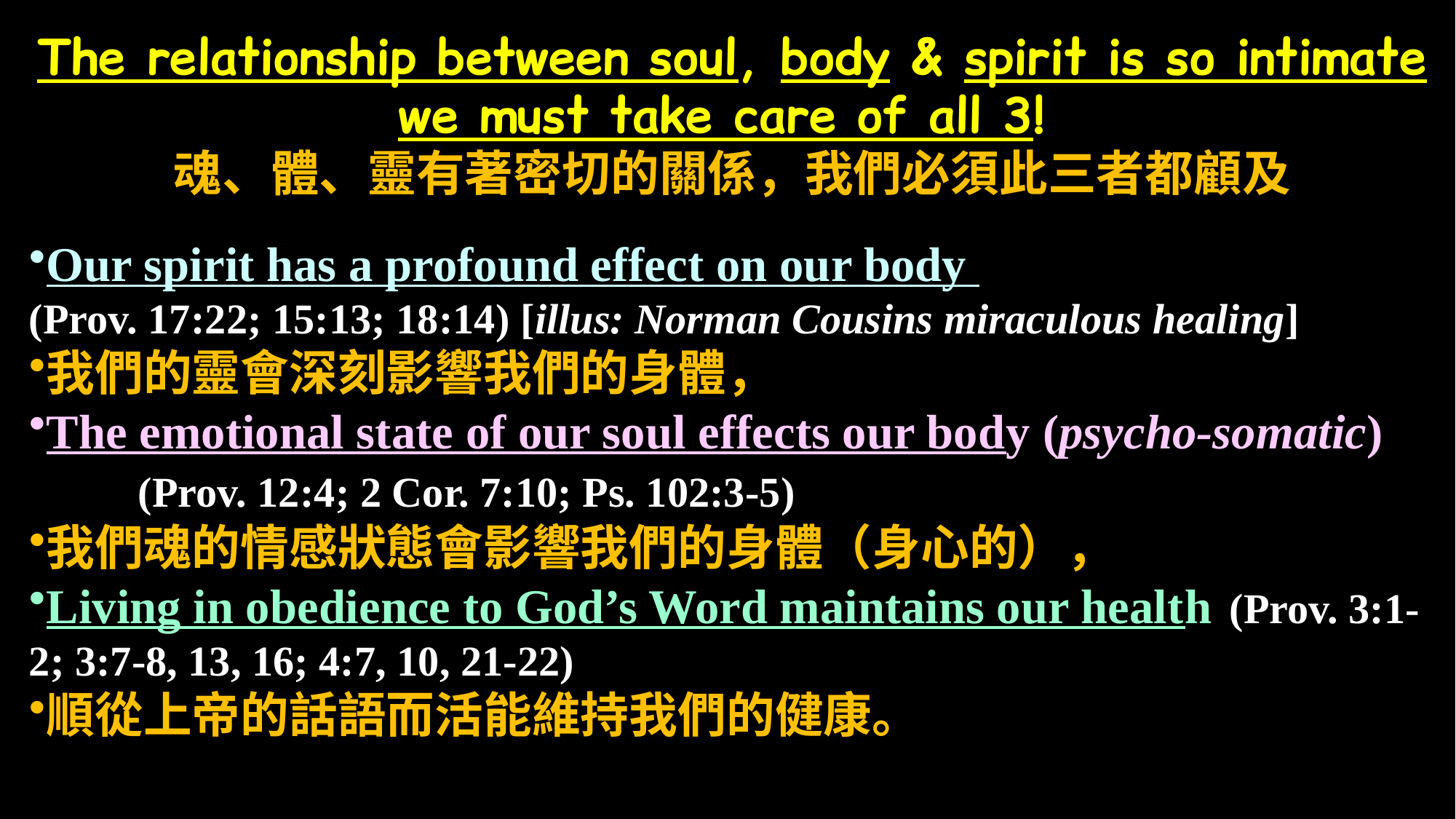

# The relationship between soul, body & spirit is so intimate we must take care of all 3! 魂、體、靈有著密切的關係，我們必須此三者都顧及
Our spirit has a profound effect on our body 				(Prov. 17:22; 15:13; 18:14) [illus: Norman Cousins miraculous healing]
我們的靈會深刻影響我們的身體，
The emotional state of our soul effects our body (psycho-somatic)	(Prov. 12:4; 2 Cor. 7:10; Ps. 102:3-5)
我們魂的情感狀態會影響我們的身體（身心的），
Living in obedience to God’s Word maintains our health 	(Prov. 3:1-2; 3:7-8, 13, 16; 4:7, 10, 21-22)
順從上帝的話語而活能維持我們的健康。